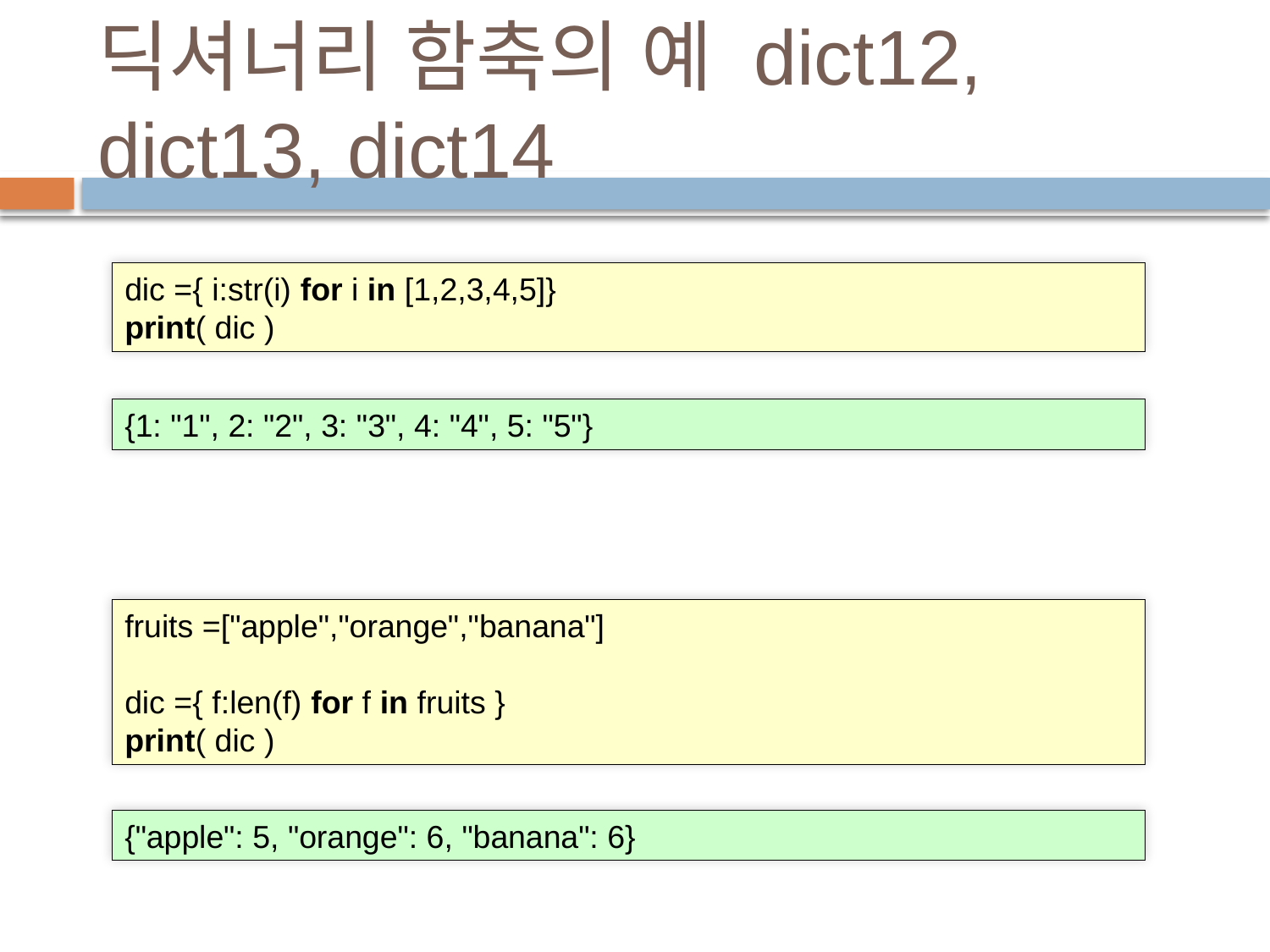

# 딕셔너리 함축의 예 dict12, dict13, dict14
dic ={ i:str(i) for i in [1,2,3,4,5]}
print( dic )
{1: "1", 2: "2", 3: "3", 4: "4", 5: "5"}
fruits =["apple","orange","banana"]

dic ={ f:len(f) for f in fruits }
print( dic )
{"apple": 5, "orange": 6, "banana": 6}